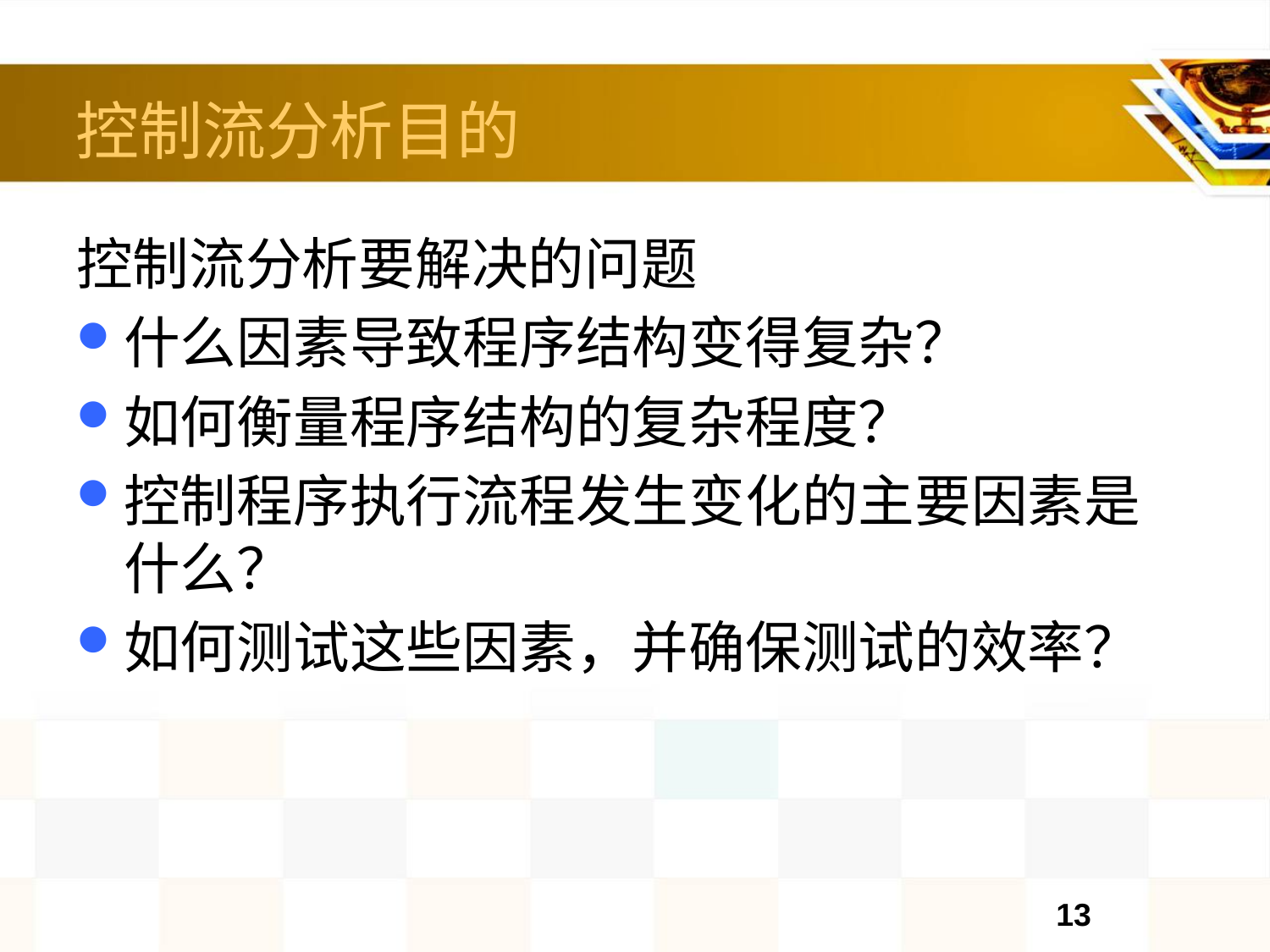

# 控制流分析目的
控制流分析要解决的问题
什么因素导致程序结构变得复杂？
如何衡量程序结构的复杂程度？
控制程序执行流程发生变化的主要因素是什么？
如何测试这些因素，并确保测试的效率？